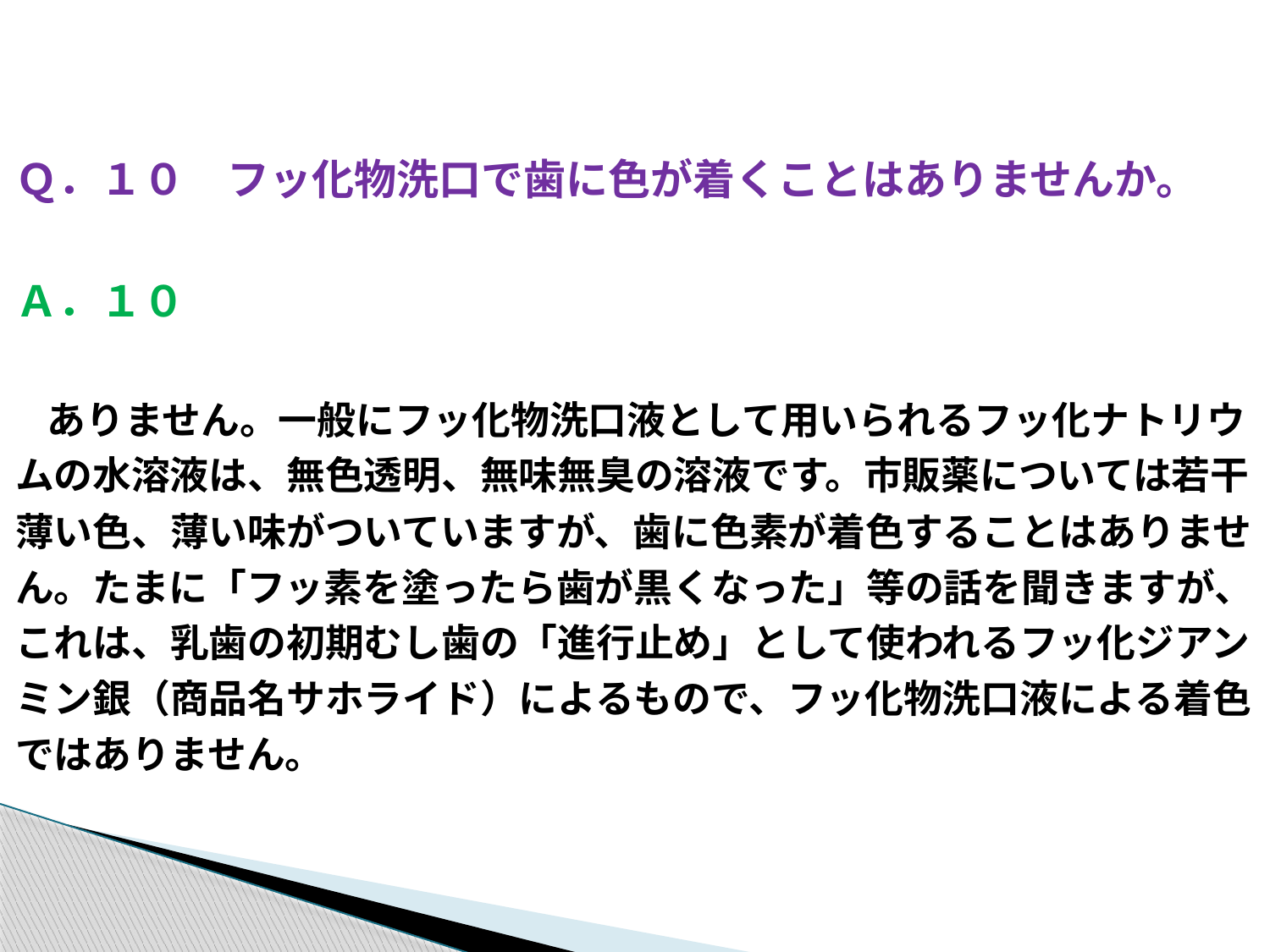

Ｑ．１０　フッ化物洗口で歯に色が着くことはありませんか。

Ａ．１０

　ありません。一般にフッ化物洗口液として用いられるフッ化ナトリウムの水溶液は、無色透明、無味無臭の溶液です。市販薬については若干薄い色、薄い味がついていますが、歯に色素が着色することはありません。たまに「フッ素を塗ったら歯が黒くなった」等の話を聞きますが、これは、乳歯の初期むし歯の「進行止め」として使われるフッ化ジアンミン銀（商品名サホライド）によるもので、フッ化物洗口液による着色ではありません。